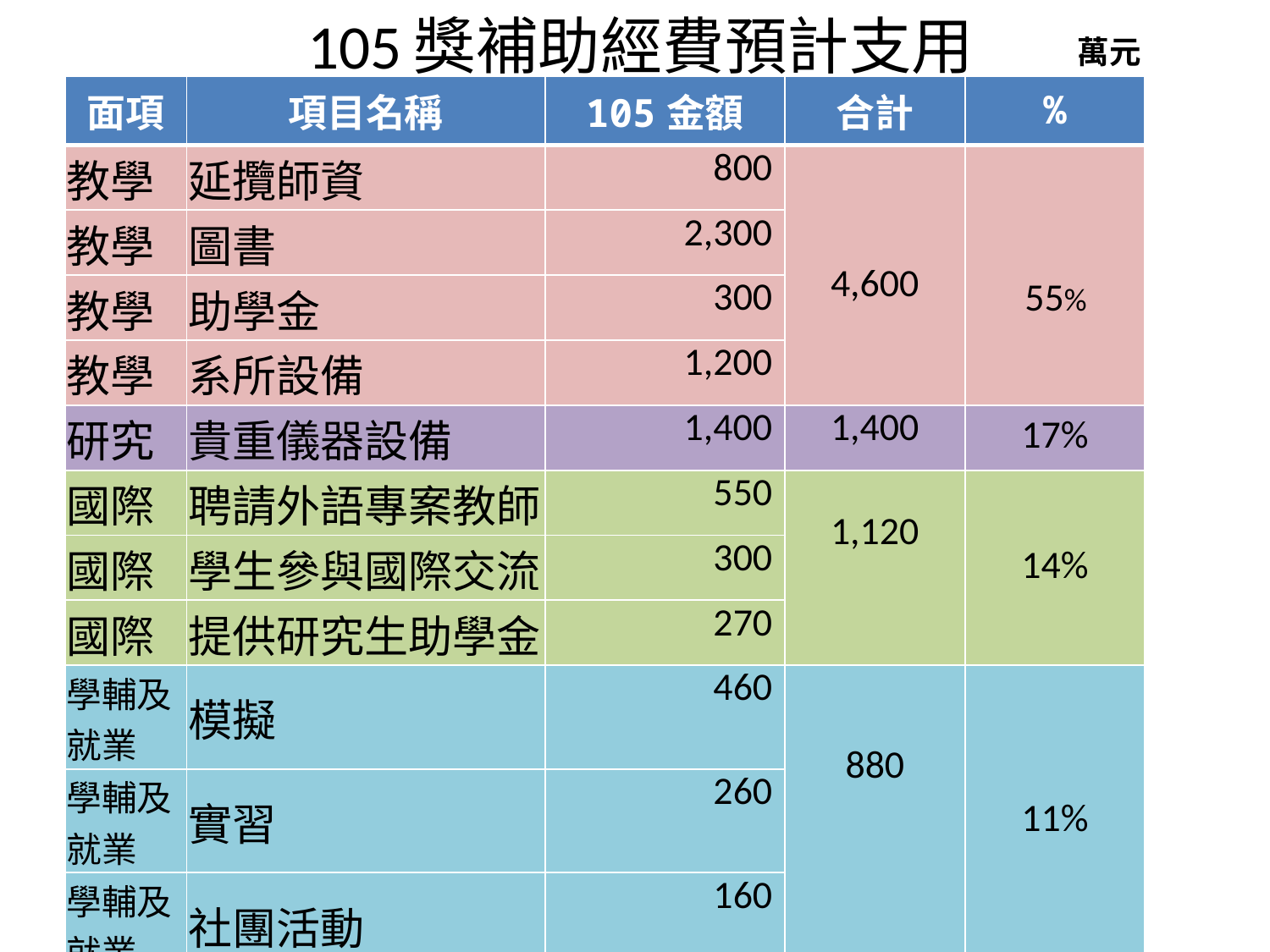

# 105獎補助經費預計支用
萬元
| 面項 | 項目名稱 | 105金額 | 合計 | % |
| --- | --- | --- | --- | --- |
| 教學 | 延攬師資 | 800 | 4,600 |  |
| 教學 | 圖書 | 2,300 |  |  |
| 教學 | 助學金 | 300 |  |  |
| 教學 | 系所設備 | 1,200 |  |  |
| 研究 | 貴重儀器設備 | 1,400 | 1,400 | 17% |
| 國際 | 聘請外語專案教師 | 550 | 1,120 | 14% |
| 國際 | 學生參與國際交流 | 300 |  |  |
| 國際 | 提供研究生助學金 | 270 |  |  |
| 學輔及就業 | 模擬 | 460 | 880 | 11% |
| 學輔及就業 | 實習 | 260 |  |  |
| 學輔及就業 | 社團活動 | 160 |  |  |
|  | 合計 | 8,300 | 8,300 |  |
  55%